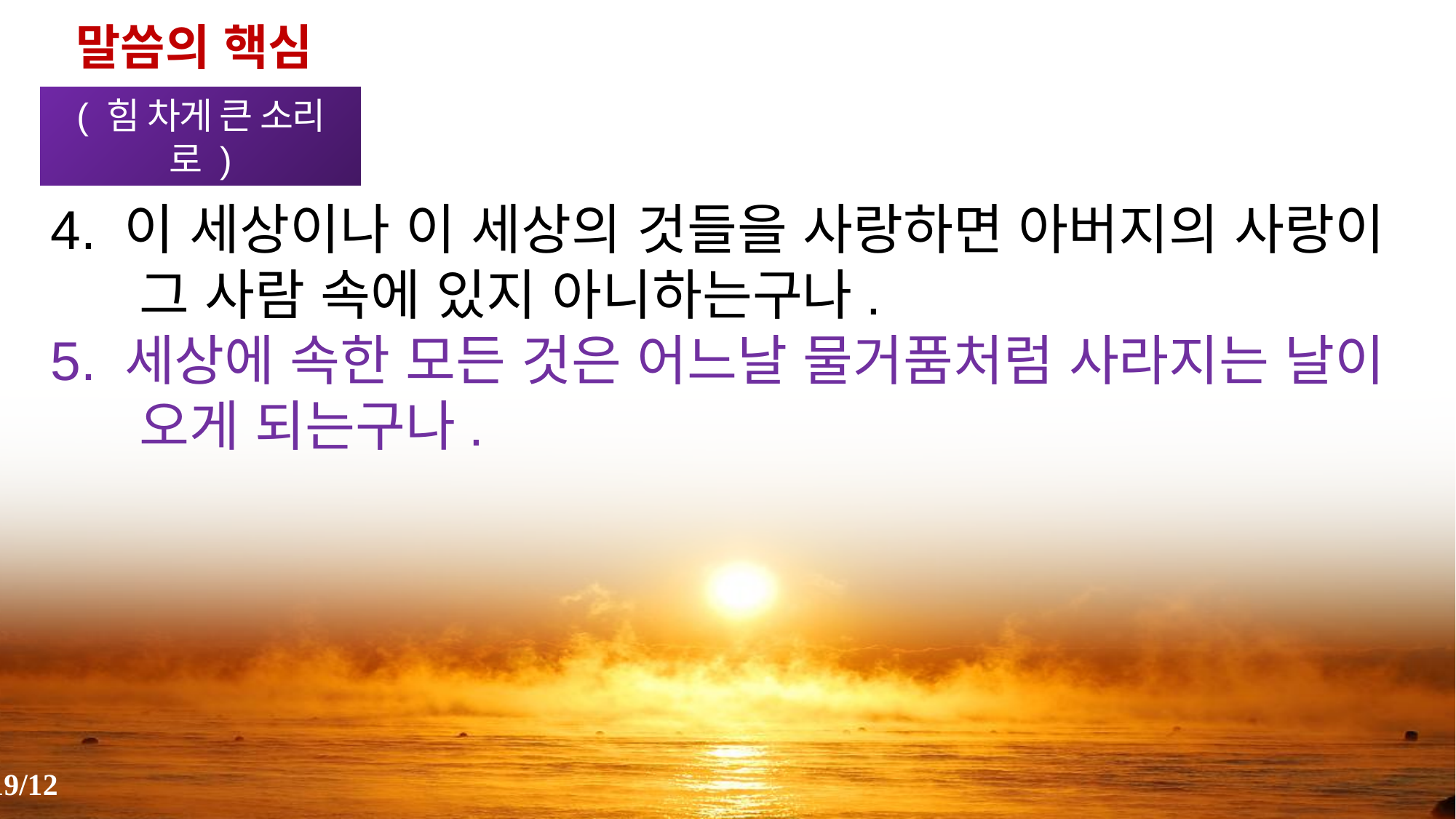

말씀의 핵심(2)

( 힘 차게 큰 소리로 )
4. 이 세상이나 이 세상의 것들을 사랑하면 아버지의 사랑이 그 사람 속에 있지 아니하는구나.
5. 세상에 속한 모든 것은 어느날 물거품처럼 사라지는 날이 오게 되는구나.